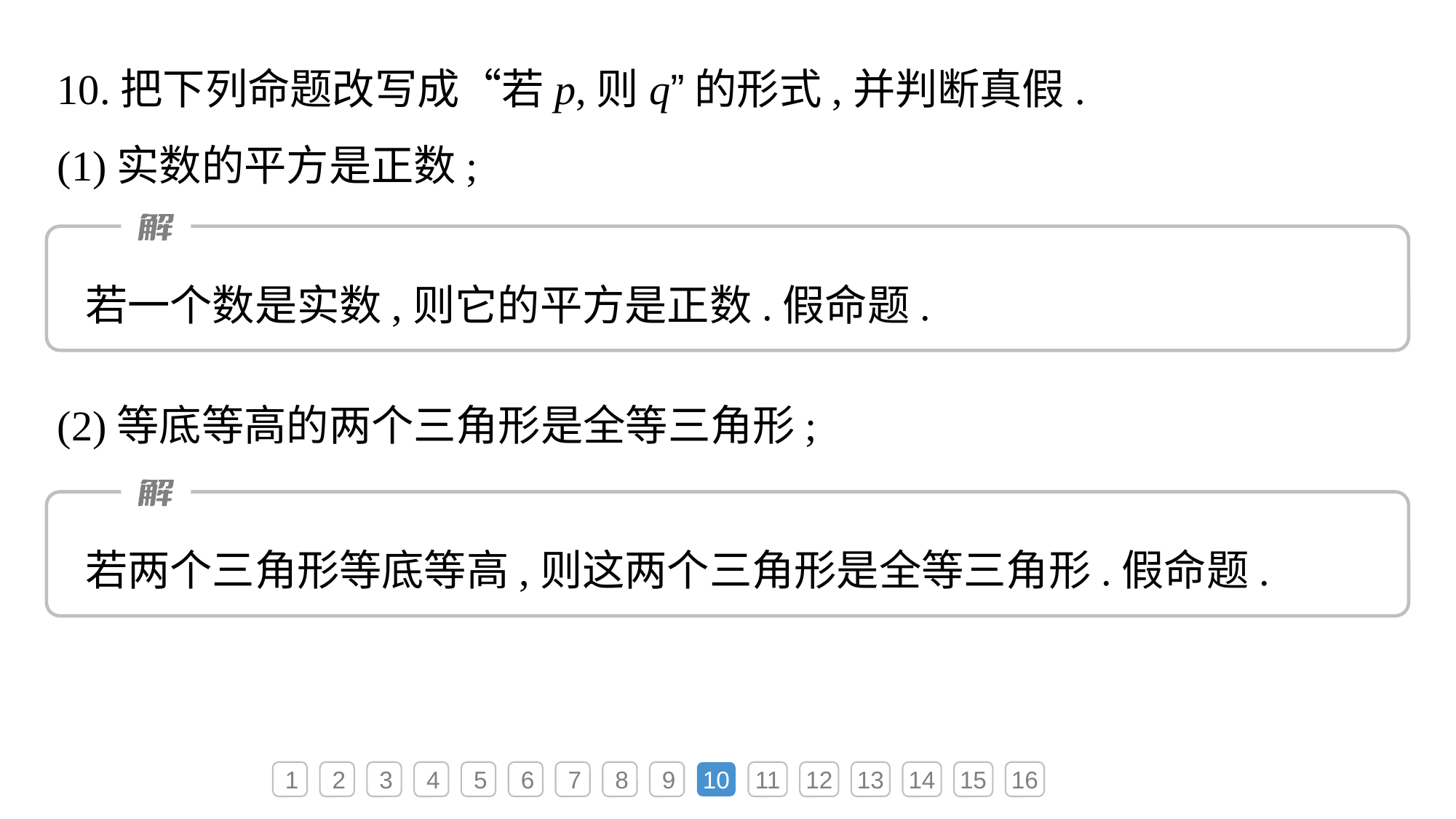

10.把下列命题改写成“若p,则q”的形式,并判断真假.
(1)实数的平方是正数;

若一个数是实数,则它的平方是正数.假命题.
(2)等底等高的两个三角形是全等三角形;

若两个三角形等底等高,则这两个三角形是全等三角形.假命题.
1
2
3
4
5
6
7
8
9
10
11
12
13
14
15
16